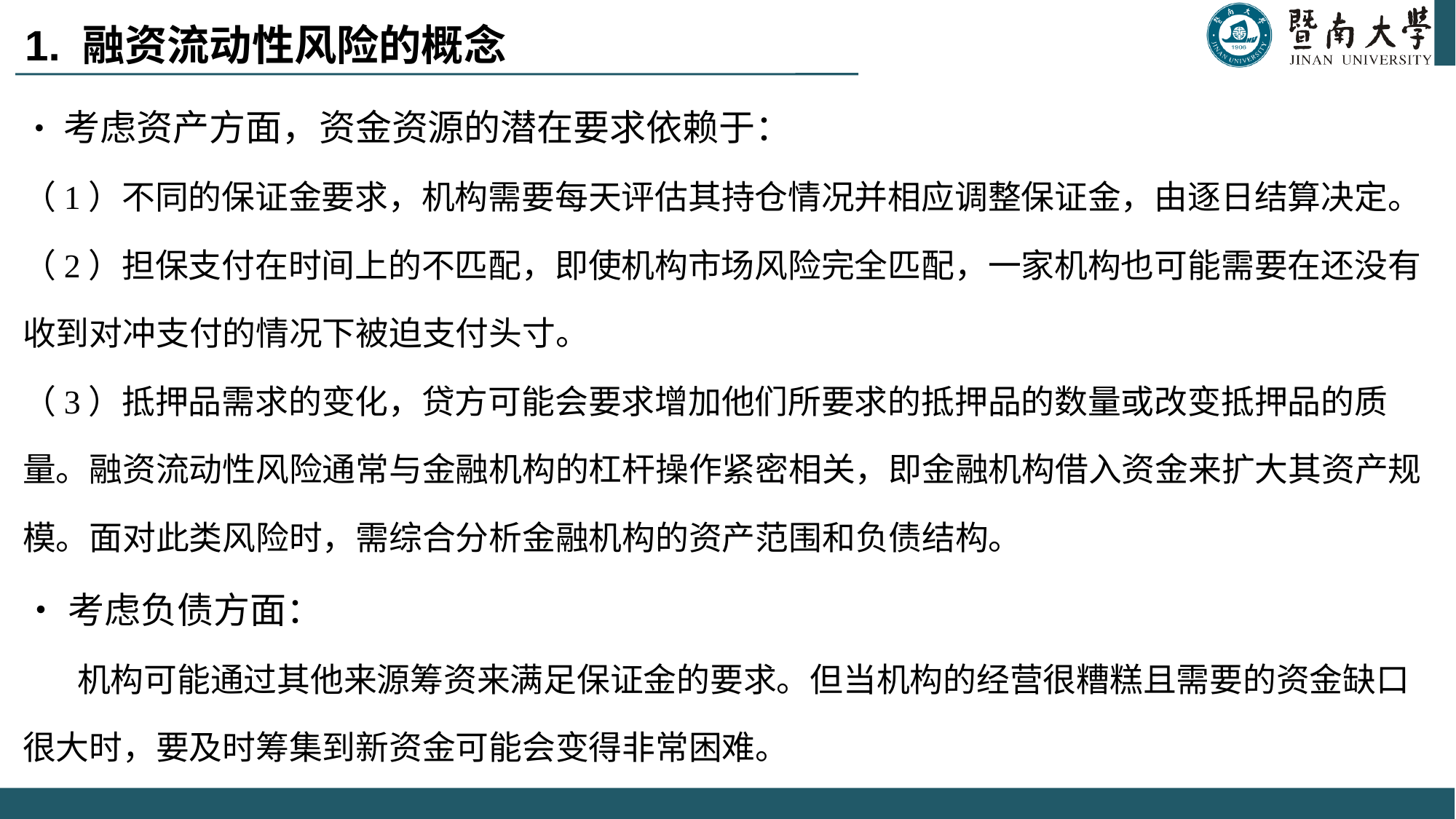

# 1. 融资流动性风险的概念

•考虑资产方面，资金资源的潜在要求依赖于：
（1）不同的保证金要求，机构需要每天评估其持仓情况并相应调整保证金，由逐日结算决定。
（2）担保支付在时间上的不匹配，即使机构市场风险完全匹配，一家机构也可能需要在还没有收到对冲支付的情况下被迫支付头寸。
（3）抵押品需求的变化，贷方可能会要求增加他们所要求的抵押品的数量或改变抵押品的质量。融资流动性风险通常与金融机构的杠杆操作紧密相关，即金融机构借入资金来扩大其资产规模。面对此类风险时，需综合分析金融机构的资产范围和负债结构。
•考虑负债方面：
机构可能通过其他来源筹资来满足保证金的要求。但当机构的经营很糟糕且需要的资金缺口很大时，要及时筹集到新资金可能会变得非常困难。